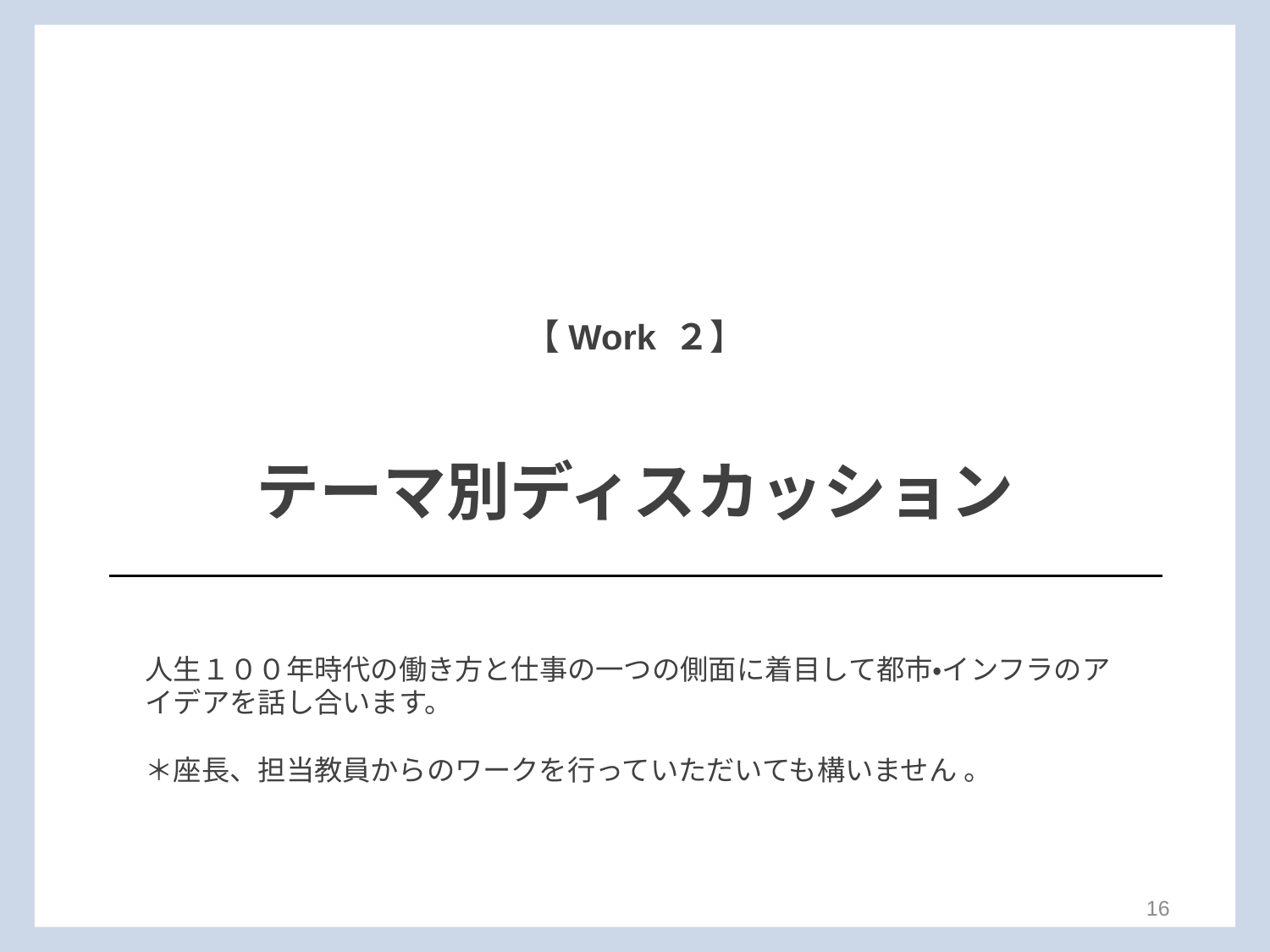

【Work ２】
テーマ別ディスカッション
人生１００年時代の働き方と仕事の一つの側面に着目して都市・インフラのアイデアを話し合います。

＊座長、担当教員からのワークを行っていただいても構いません 。
16